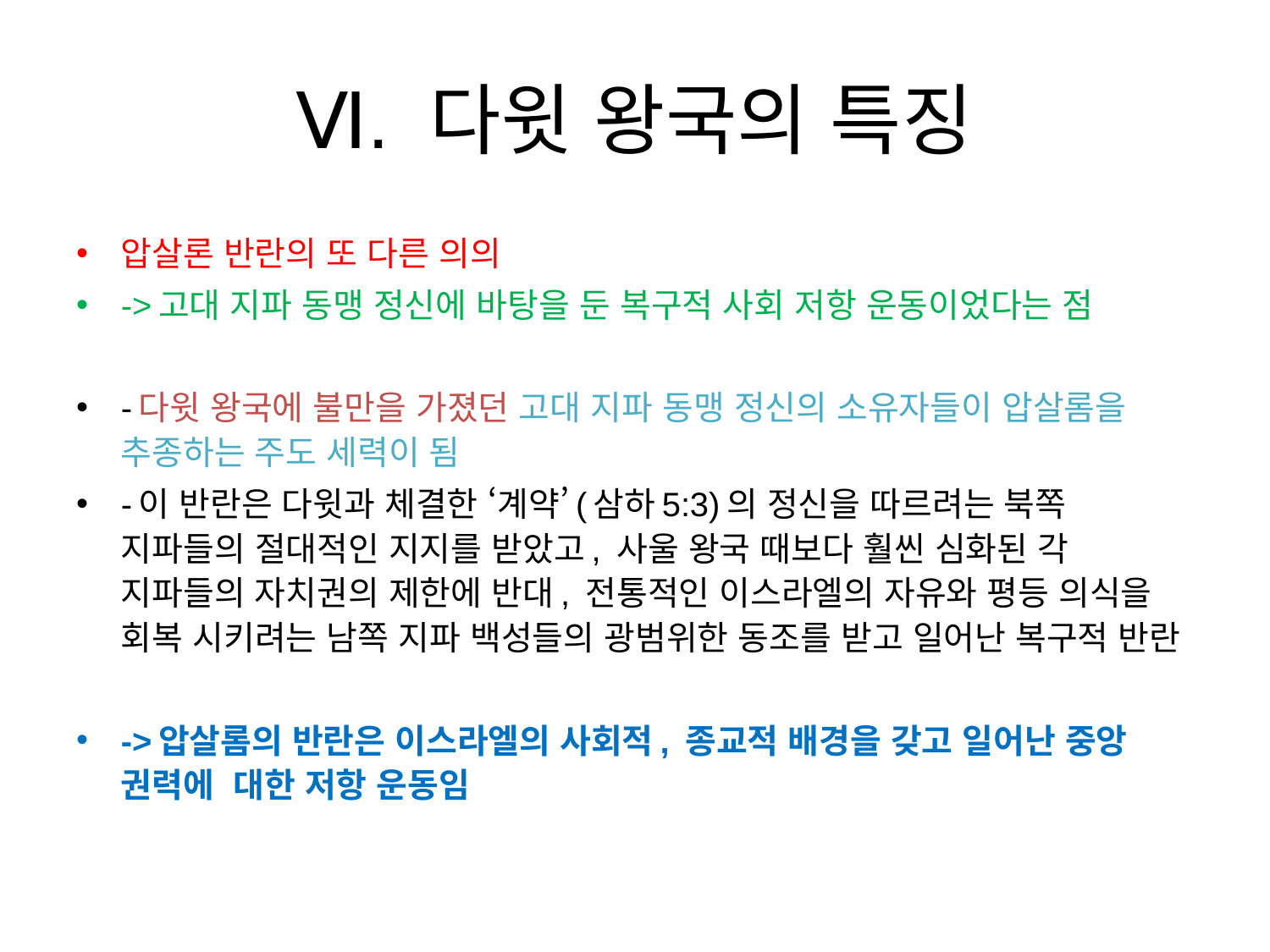

# Ⅵ. 다윗 왕국의 특징
압살론 반란의 또 다른 의의
->고대 지파 동맹 정신에 바탕을 둔 복구적 사회 저항 운동이었다는 점

-다윗 왕국에 불만을 가졌던 고대 지파 동맹 정신의 소유자들이 압살롬을 추종하는 주도 세력이 됨
-이 반란은 다윗과 체결한 ‘계약’(삼하5:3)의 정신을 따르려는 북쪽 지파들의 절대적인 지지를 받았고, 사울 왕국 때보다 훨씬 심화된 각 지파들의 자치권의 제한에 반대, 전통적인 이스라엘의 자유와 평등 의식을 회복 시키려는 남쪽 지파 백성들의 광범위한 동조를 받고 일어난 복구적 반란

->압살롬의 반란은 이스라엘의 사회적, 종교적 배경을 갖고 일어난 중앙 권력에  대한 저항 운동임